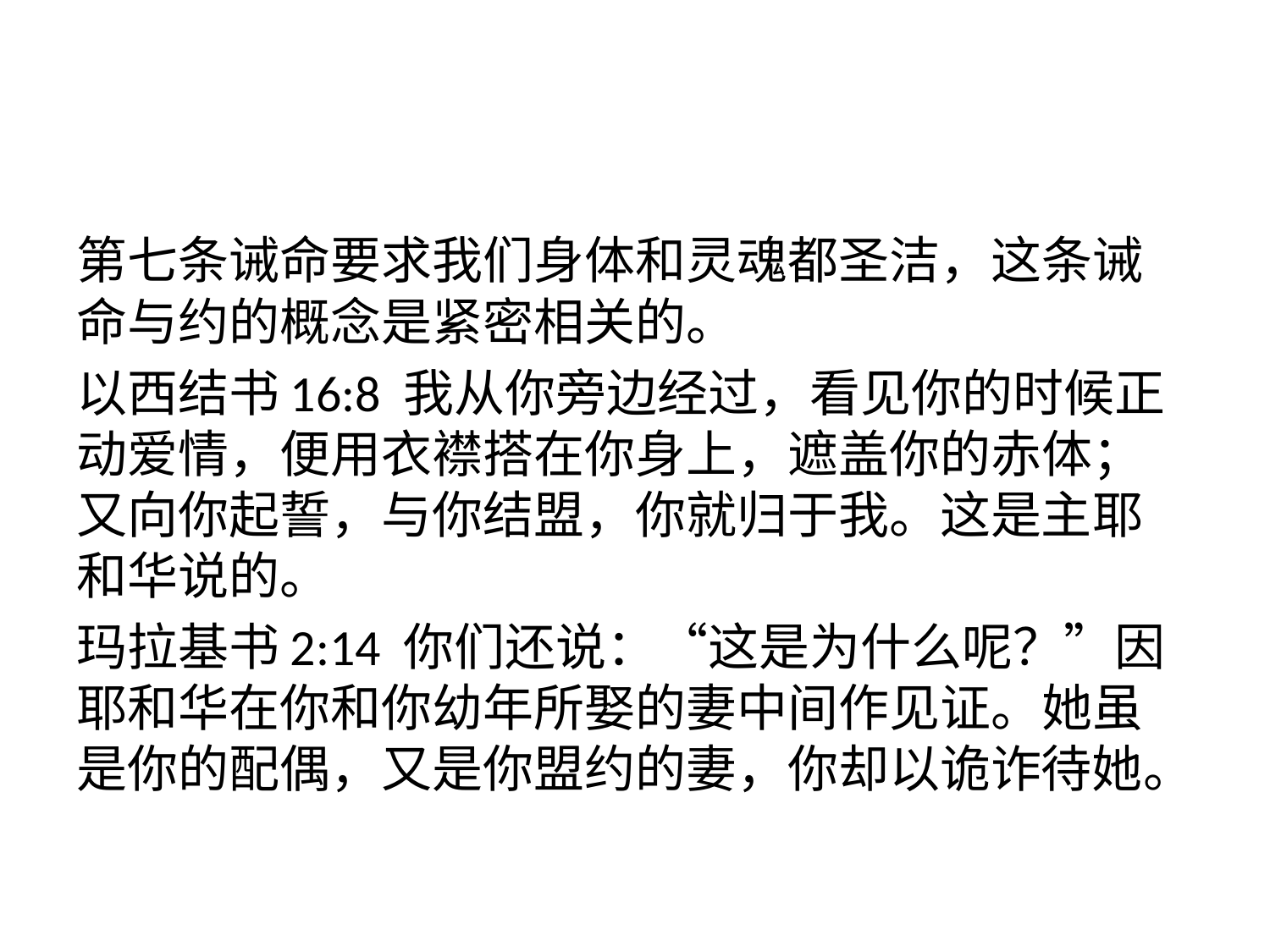

#
第七条诫命要求我们身体和灵魂都圣洁，这条诫命与约的概念是紧密相关的。
以西结书16:8 我从你旁边经过，看见你的时候正动爱情，便用衣襟搭在你身上，遮盖你的赤体；又向你起誓，与你结盟，你就归于我。这是主耶和华说的。
玛拉基书2:14 你们还说：“这是为什么呢？”因耶和华在你和你幼年所娶的妻中间作见证。她虽是你的配偶，又是你盟约的妻，你却以诡诈待她。